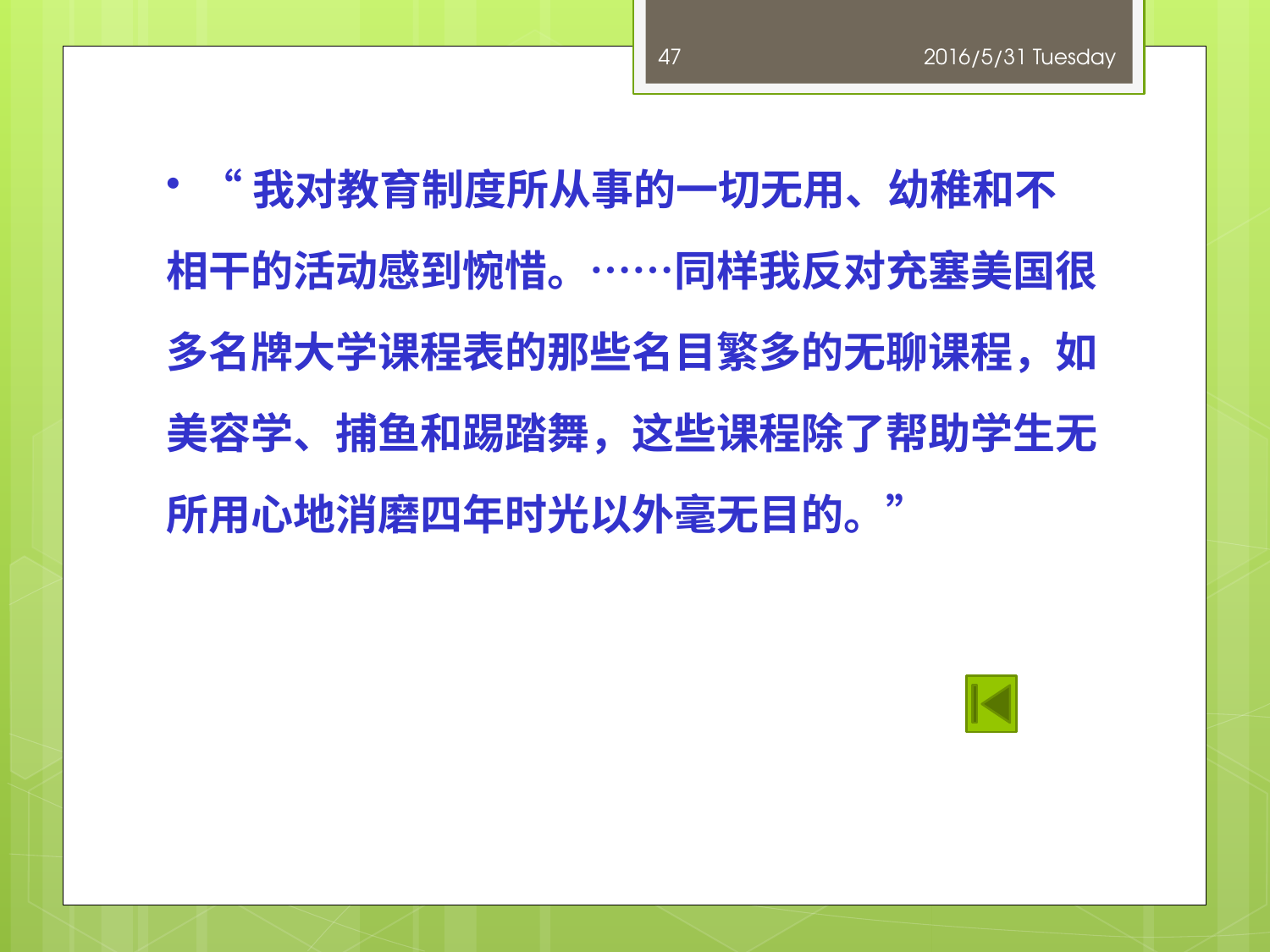

47
2016/5/31 Tuesday
  “我对教育制度所从事的一切无用、幼稚和不相干的活动感到惋惜。……同样我反对充塞美国很多名牌大学课程表的那些名目繁多的无聊课程，如美容学、捕鱼和踢踏舞，这些课程除了帮助学生无所用心地消磨四年时光以外毫无目的。”